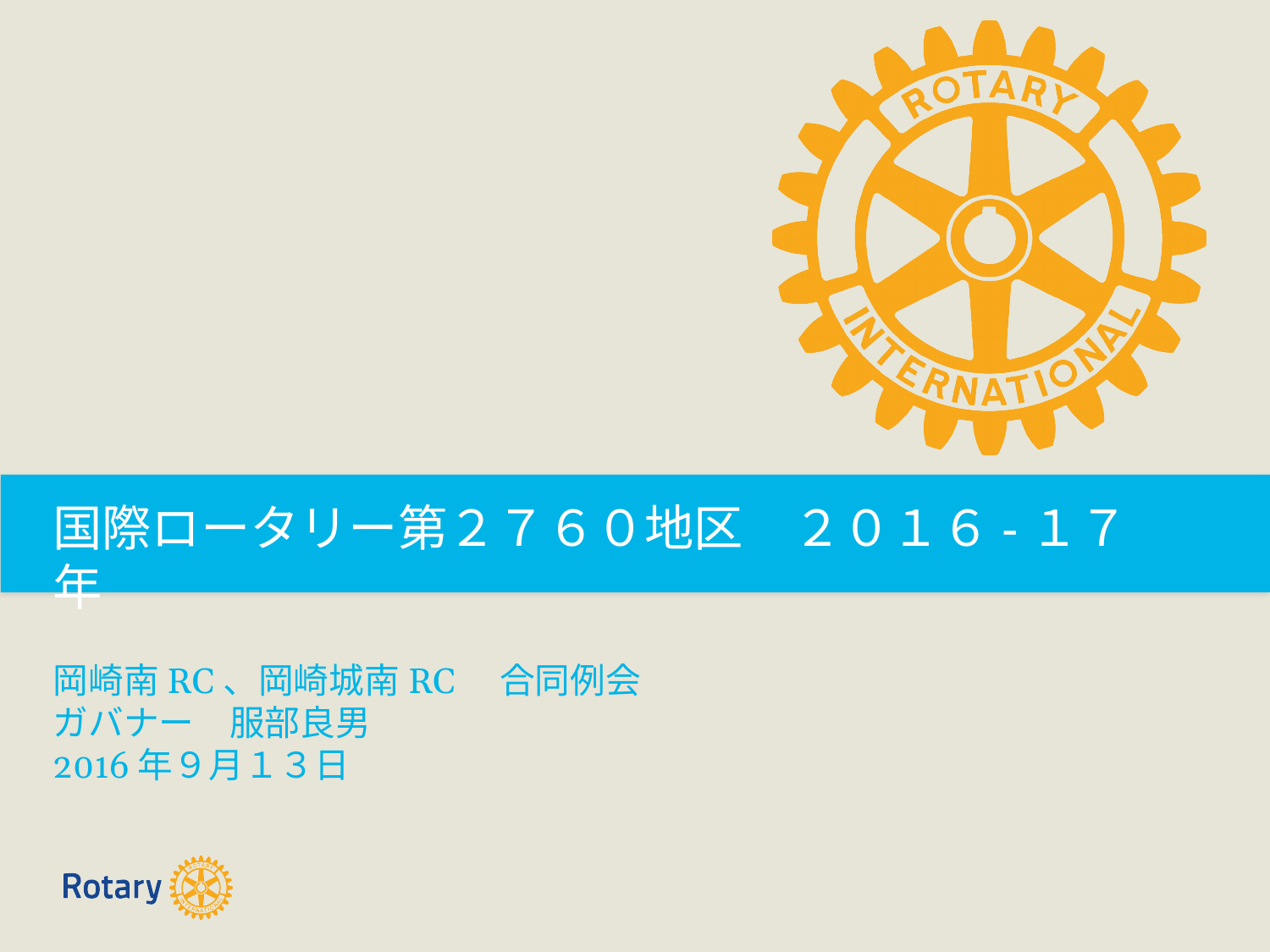

国際ロータリー第２７６０地区　２０１６-１７年
岡崎南RC、岡崎城南RC　合同例会
ガバナー　服部良男
2016年９月１３日